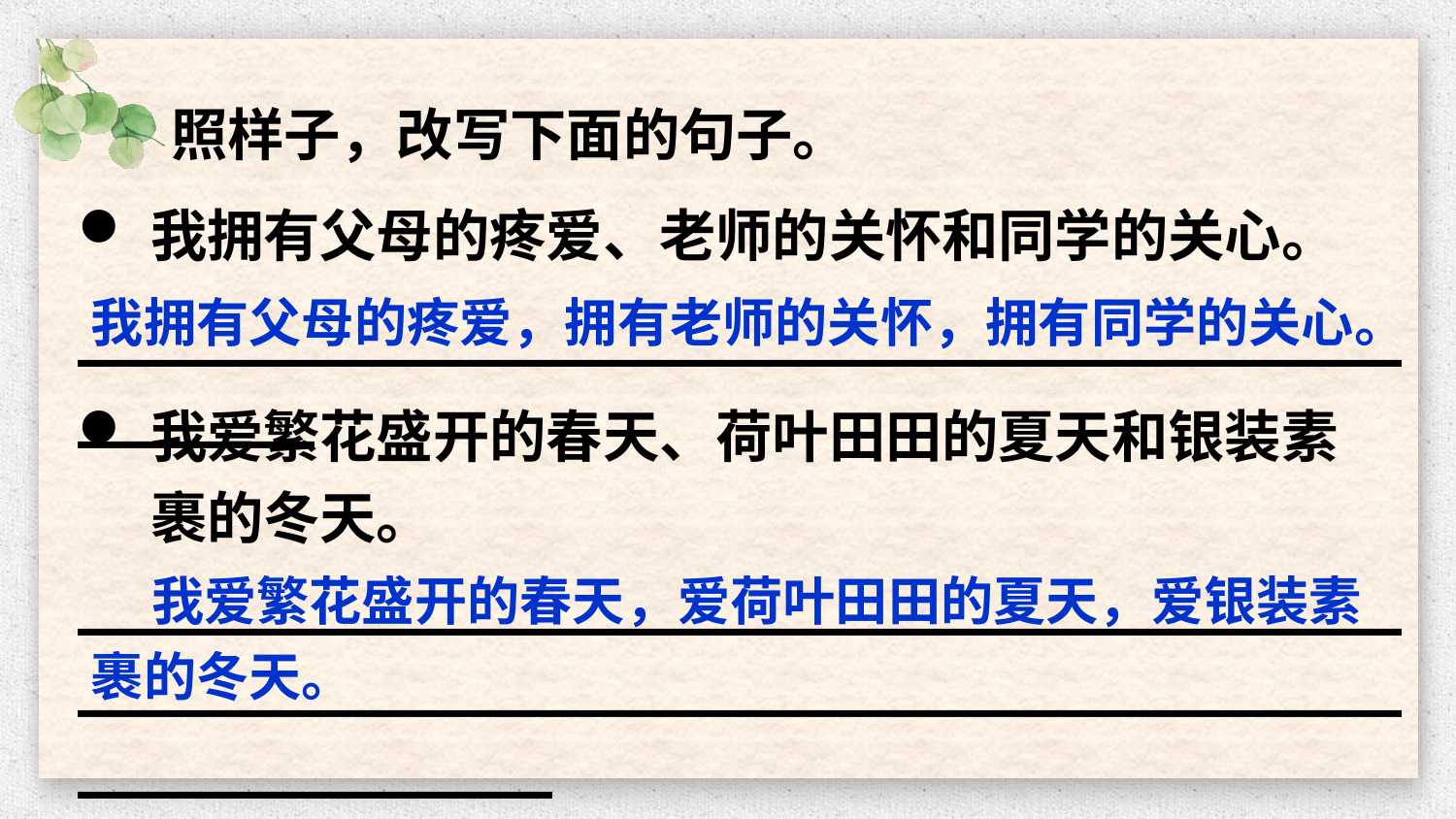

照样子，改写下面的句子。
我拥有父母的疼爱、老师的关怀和同学的关心。
我拥有父母的疼爱，拥有老师的关怀，拥有同学的关心。
______________________________________________
我爱繁花盛开的春天、荷叶田田的夏天和银装素裹的冬天。
____________________________________________________________________________________________
    我爱繁花盛开的春天，爱荷叶田田的夏天，爱银装素裹的冬天。